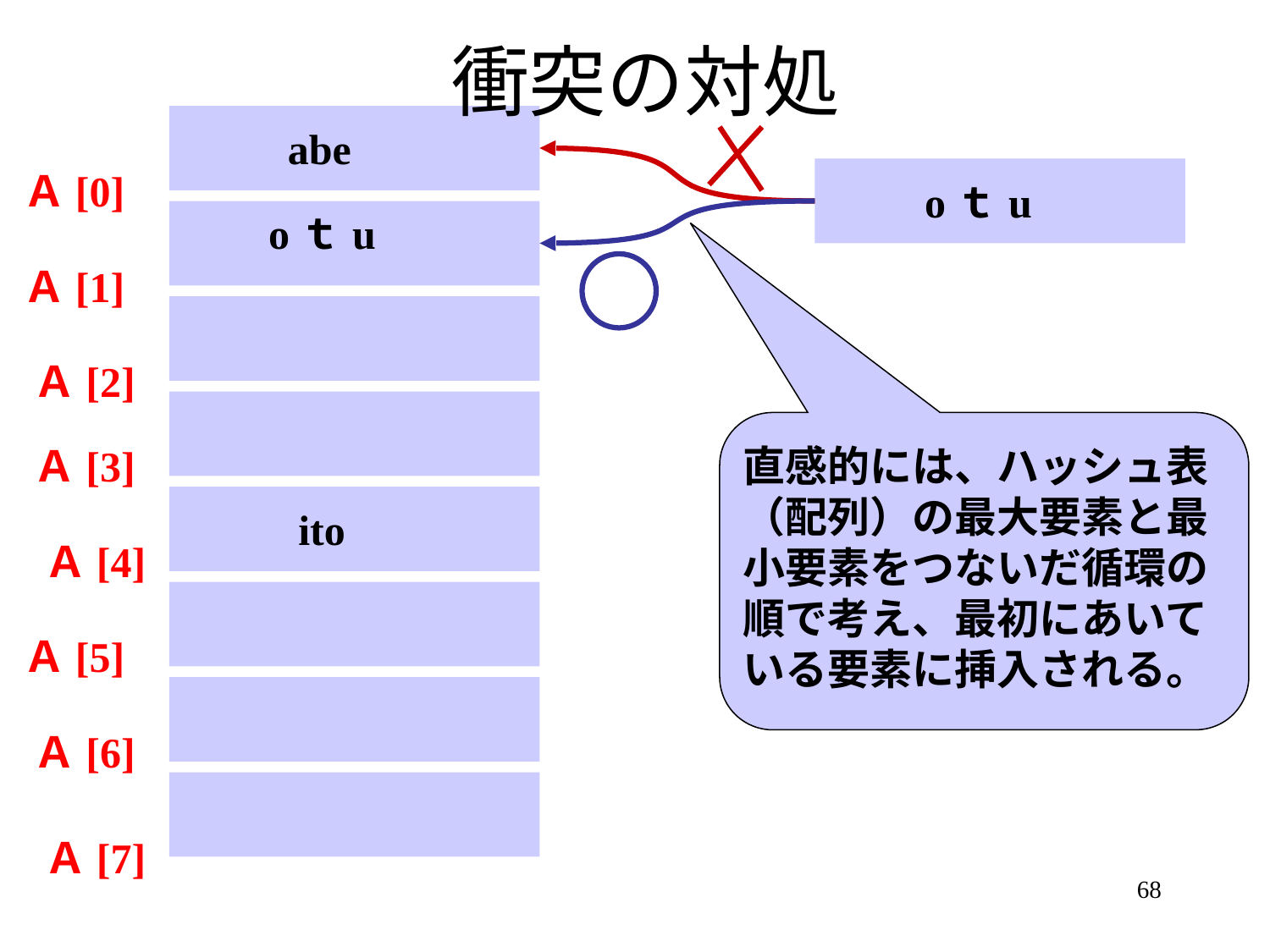

# 衝突の対処

abe

Ａ[0]

oｔu

oｔu
Ａ[1]

Ａ[2]

Ａ[3]
直感的には、ハッシュ表（配列）の最大要素と最小要素をつないだ循環の順で考え、最初にあいている要素に挿入される。

ito
Ａ[4]

Ａ[5]

Ａ[6]

Ａ[7]
68